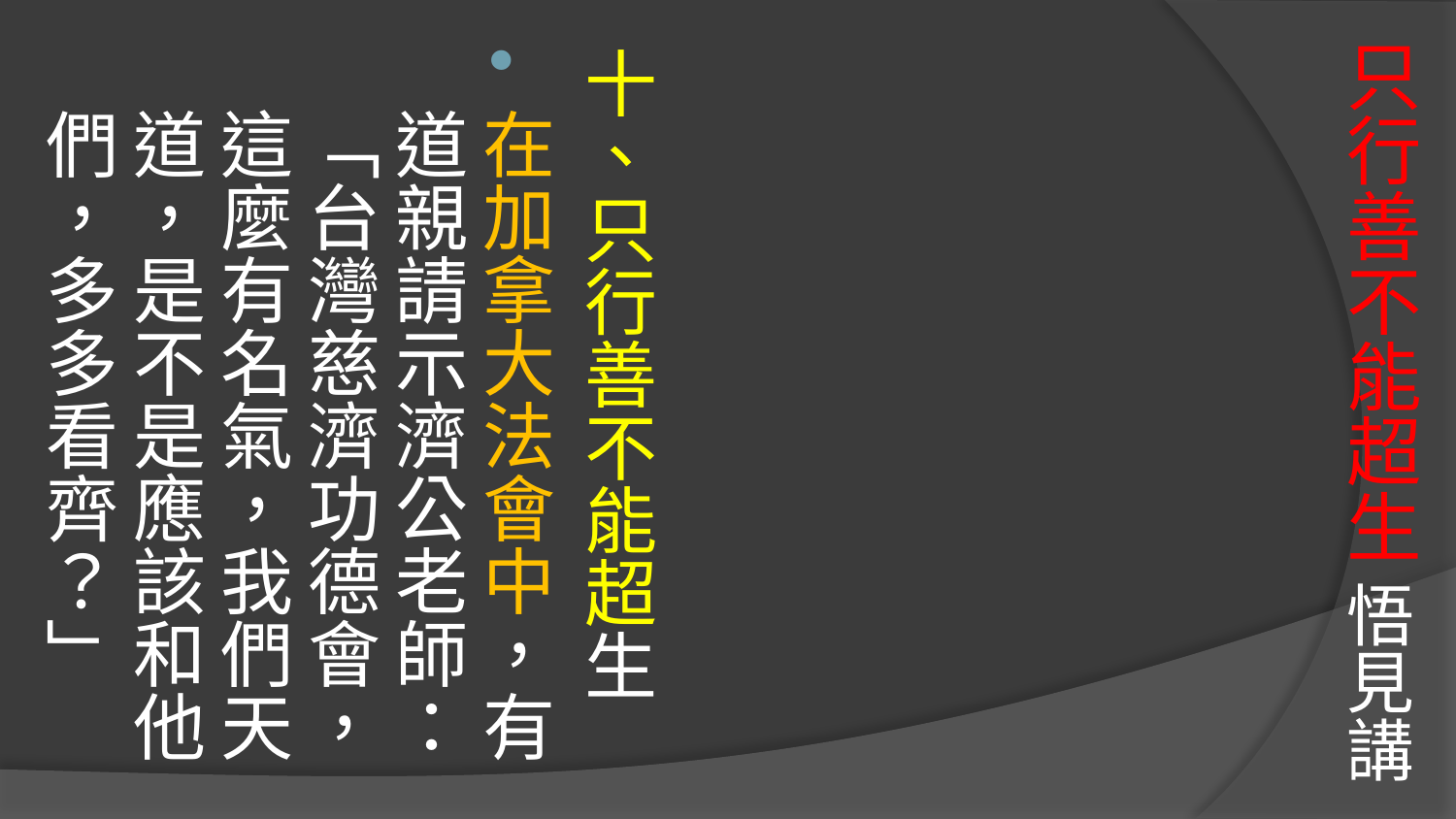

十、只行善不能超生
在加拿大法會中，有道親請示濟公老師：「台灣慈濟功德會，這麼有名氣，我們天道，是不是應該和他們，多多看齊？」
# 只行善不能超生 悟見講